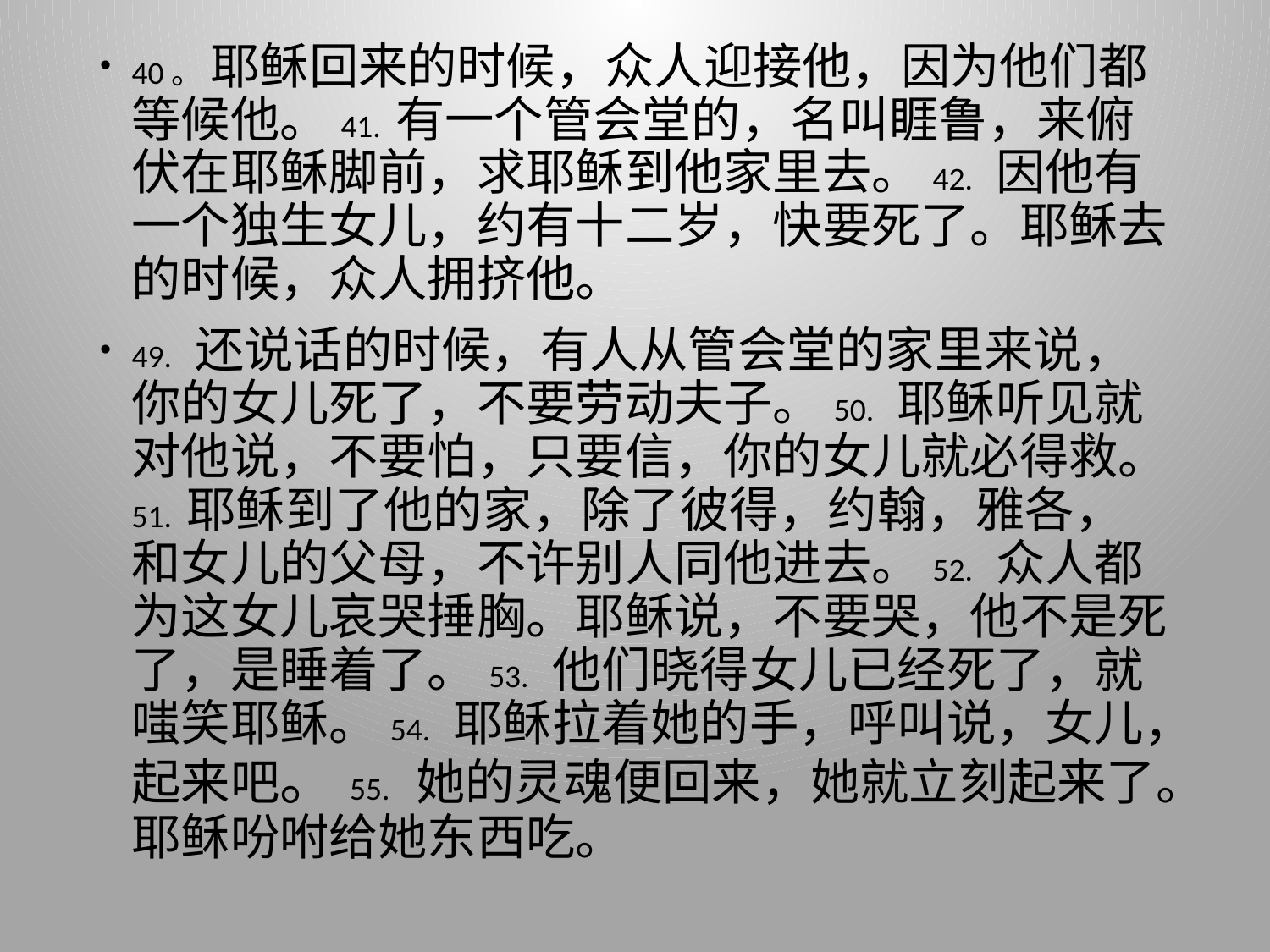

40。 耶稣回来的时候，众人迎接他，因为他们都等候他。41. 有一个管会堂的，名叫睚鲁，来俯伏在耶稣脚前，求耶稣到他家里去。42. 因他有一个独生女儿，约有十二岁，快要死了。耶稣去的时候，众人拥挤他。
49. 还说话的时候，有人从管会堂的家里来说，你的女儿死了，不要劳动夫子。50. 耶稣听见就对他说，不要怕，只要信，你的女儿就必得救。51. 耶稣到了他的家，除了彼得，约翰，雅各，和女儿的父母，不许别人同他进去。52. 众人都为这女儿哀哭捶胸。耶稣说，不要哭，他不是死了，是睡着了。53. 他们晓得女儿已经死了，就嗤笑耶稣。54. 耶稣拉着她的手，呼叫说，女儿，起来吧。55. 她的灵魂便回来，她就立刻起来了。耶稣吩咐给她东西吃。